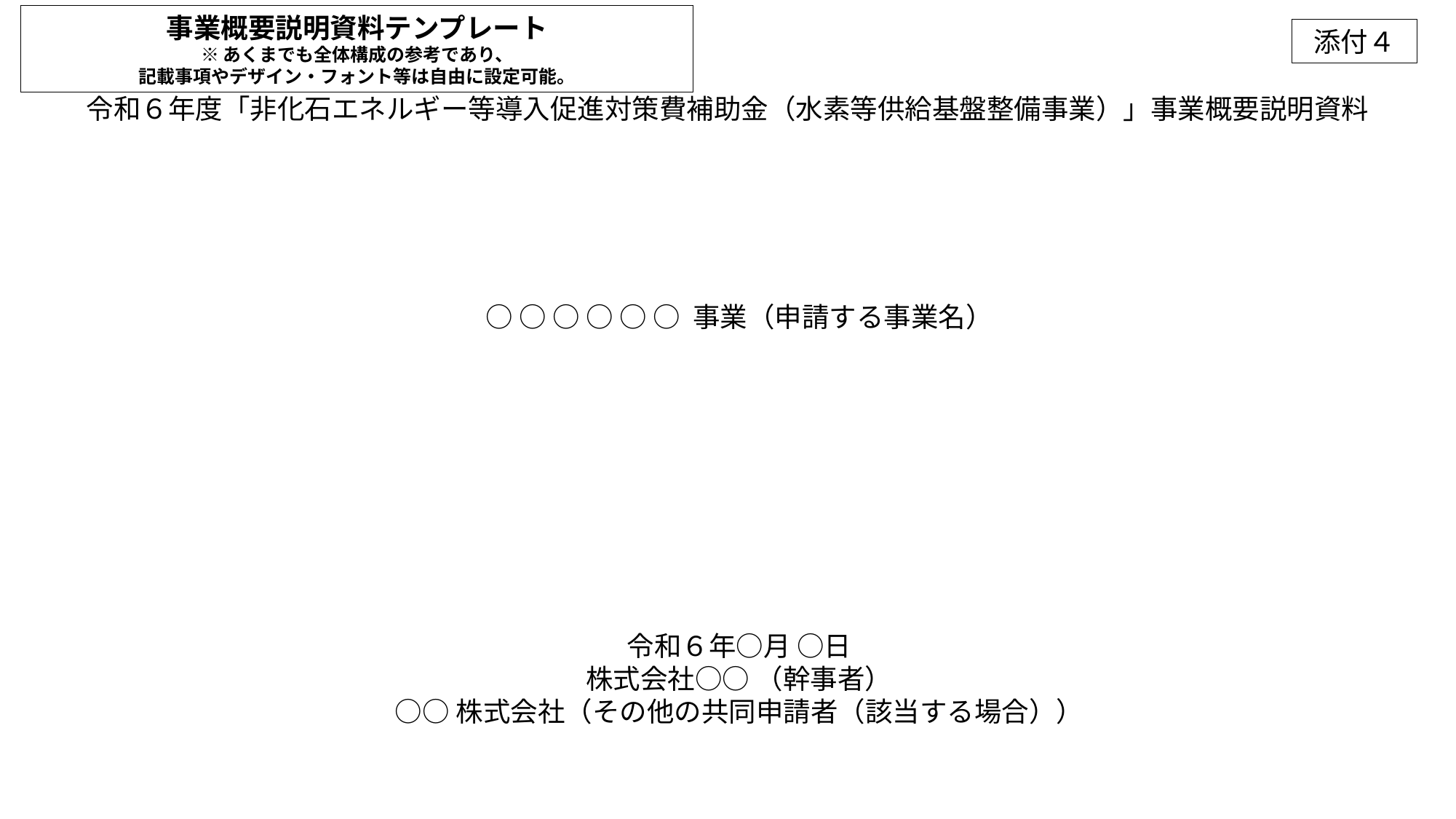

事業概要説明資料テンプレート
※あくまでも全体構成の参考であり、
記載事項やデザイン・フォント等は自由に設定可能。
添付４
令和６年度「非化石エネルギー等導入促進対策費補助金（水素等供給基盤整備事業）」事業概要説明資料
○ ○ ○ ○ ○ ○ 事業（申請する事業名）
令和６年○月 ○日
株式会社○○ （幹事者）
○○株式会社（その他の共同申請者（該当する場合））